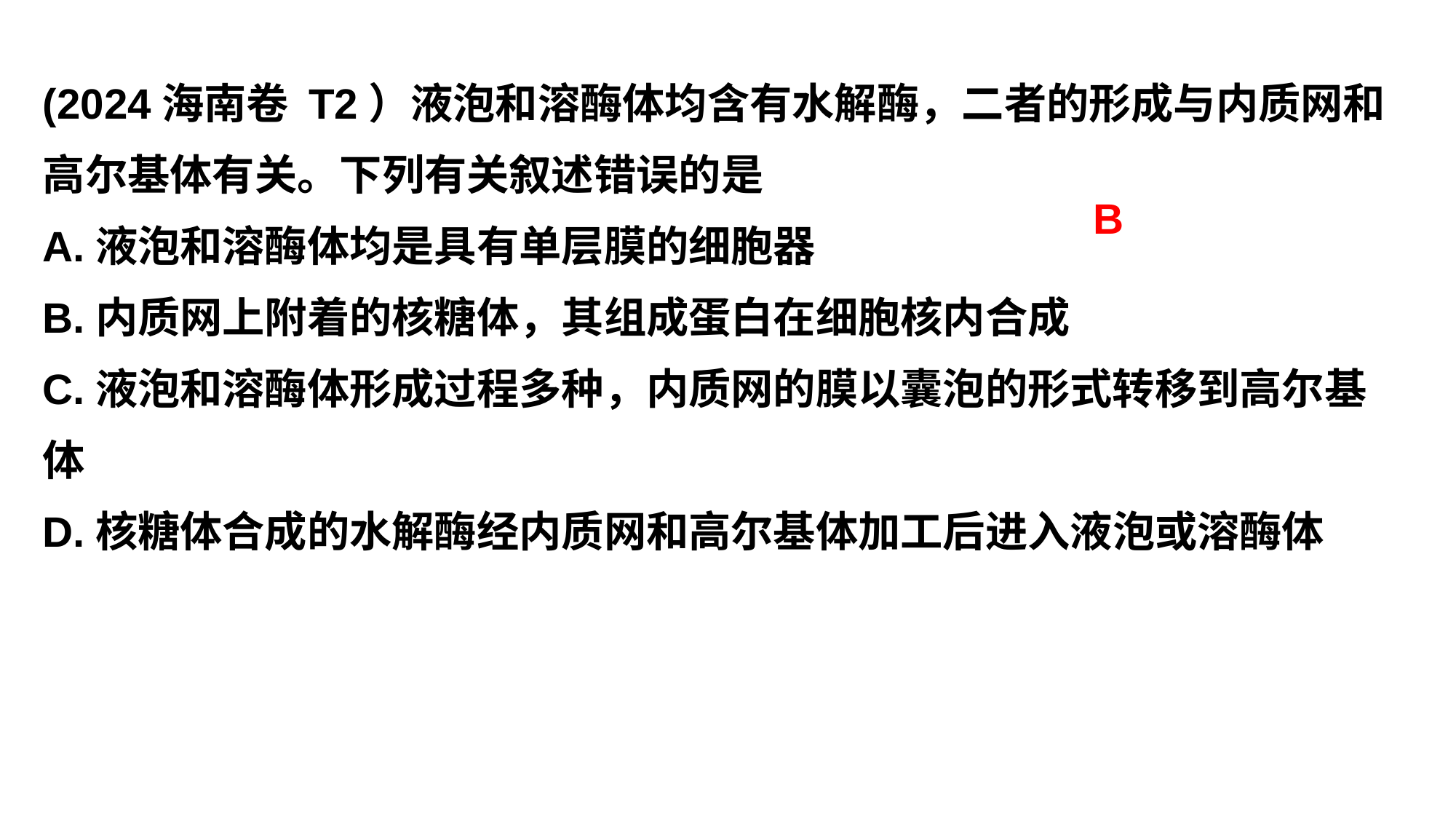

(2024海南卷 T2）液泡和溶酶体均含有水解酶，二者的形成与内质网和高尔基体有关。下列有关叙述错误的是
A.液泡和溶酶体均是具有单层膜的细胞器
B.内质网上附着的核糖体，其组成蛋白在细胞核内合成
C.液泡和溶酶体形成过程多种，内质网的膜以囊泡的形式转移到高尔基体
D.核糖体合成的水解酶经内质网和高尔基体加工后进入液泡或溶酶体
B